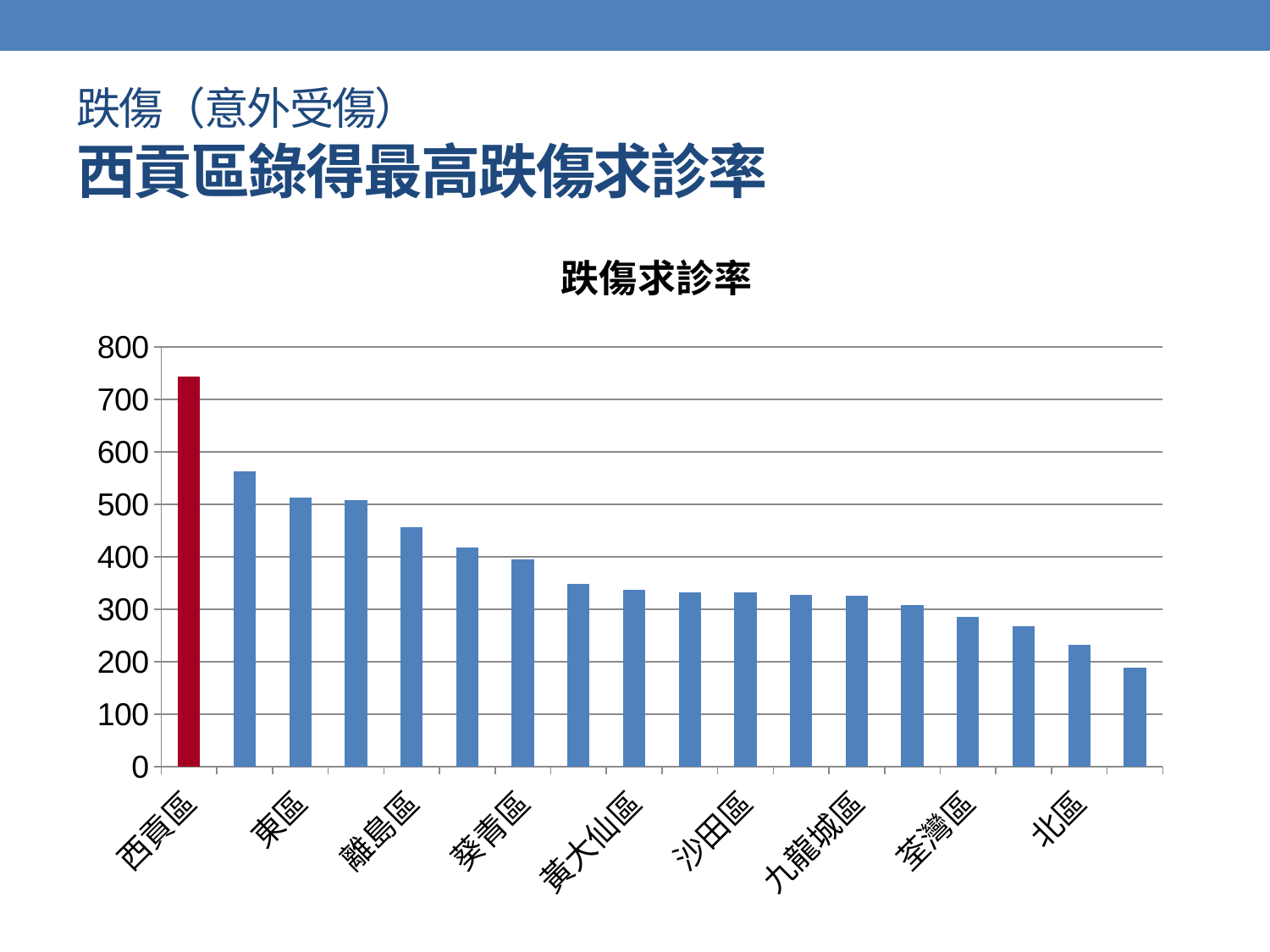

# 跌傷（意外受傷） 西貢區錄得最高跌傷求診率

### Chart:

| Category | 跌傷求診率 |
|---|---|
| 西貢區 | 743.6643 |
| 大埔區 | 562.5649 |
| 東區 | 513.6369 |
| 灣仔區 | 508.3205 |
| 離島區 | 456.6148 |
| 深水埗區 | 418.0418 |
| 葵青區 | 394.7675 |
| 觀塘區 | 348.1311 |
| 黃大仙區 | 337.1012 |
| 元朗區 | 332.45 |
| 沙田區 | 331.9742 |
| 油尖旺區 | 327.255 |
| 九龍城區 | 326.1759 |
| 屯門區 | 308.5976 |
| 荃灣區 | 285.3884 |
| 南區 | 268.148 |
| 北區 | 232.3983 |
| 中西區 | 188.5368 |